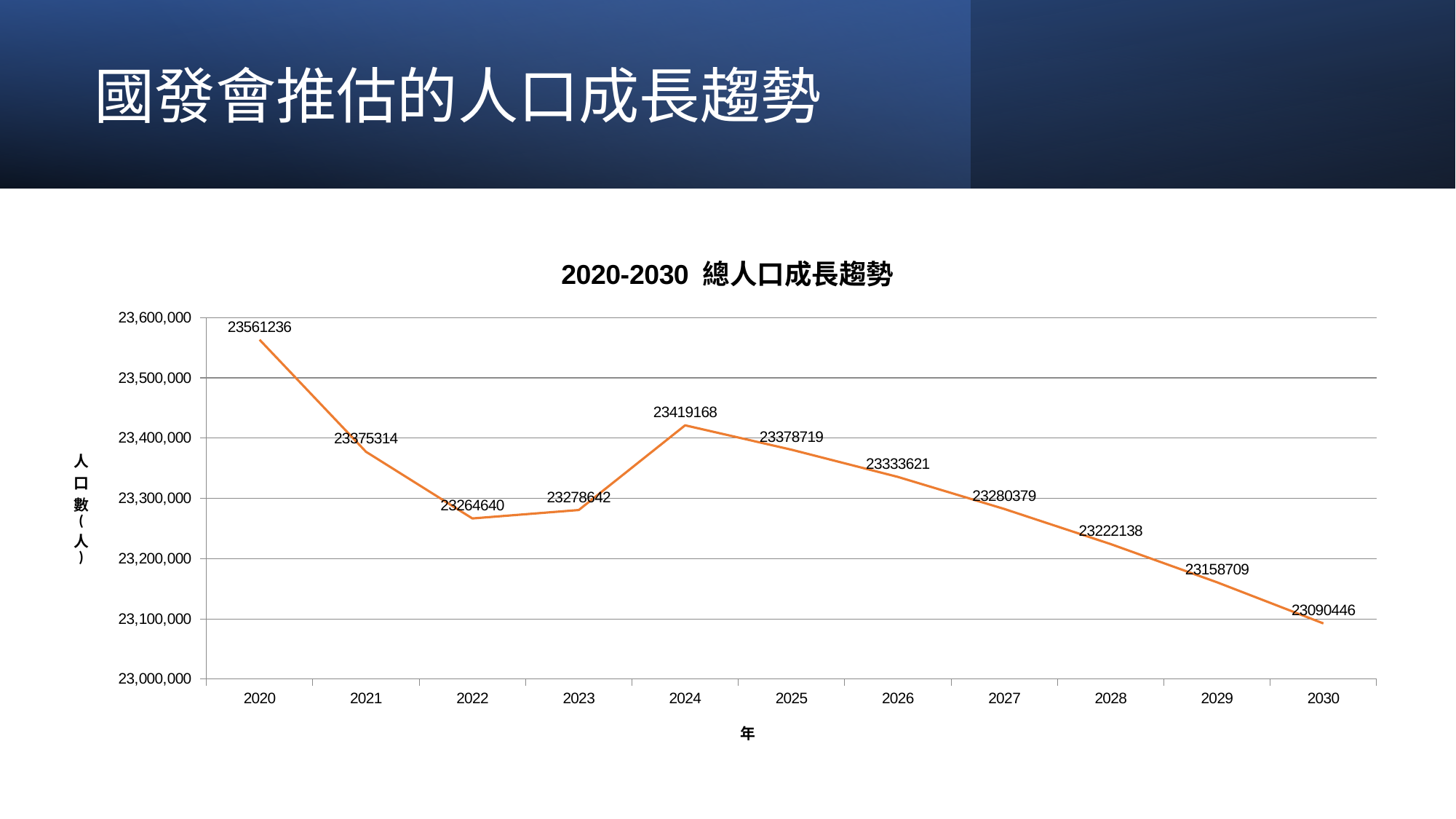

# 國發會推估的人口成長趨勢

### Chart: 2020-2030 總人口成長趨勢

| Category | 年 | 總人口數(人)  |
|---|---|---|
| 2020 | 2020.0 | 23561236.0 |
| 2021 | 2021.0 | 23375314.0 |
| 2022 | 2022.0 | 23264640.0 |
| 2023 | 2023.0 | 23278642.0 |
| 2024 | 2024.0 | 23419168.0 |
| 2025 | 2025.0 | 23378719.0 |
| 2026 | 2026.0 | 23333621.0 |
| 2027 | 2027.0 | 23280379.0 |
| 2028 | 2028.0 | 23222138.0 |
| 2029 | 2029.0 | 23158709.0 |
| 2030 | 2030.0 | 23090446.0 |